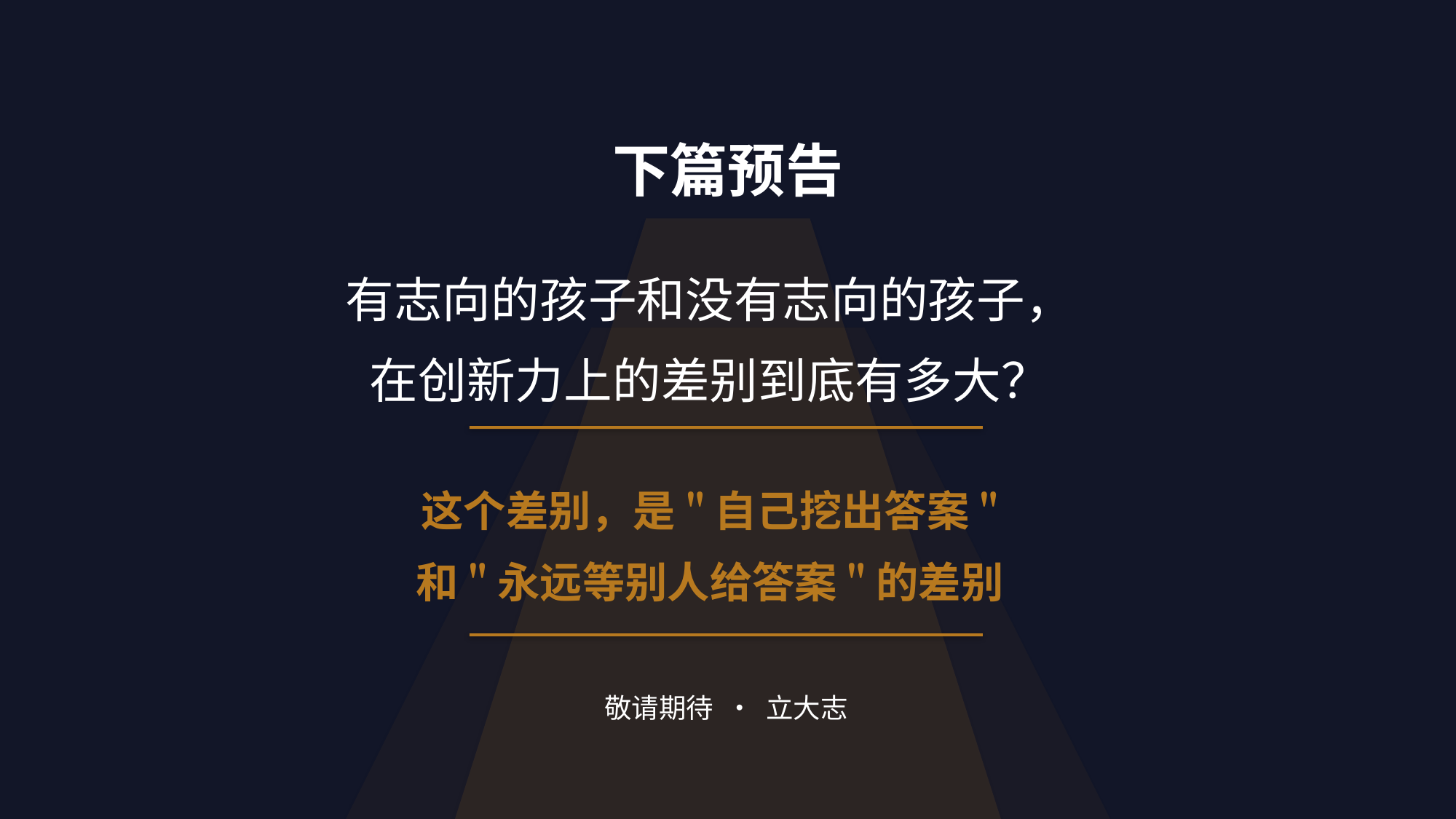

下篇预告

有志向的孩子和没有志向的孩子，
在创新力上的差别到底有多大？

这个差别，是"自己挖出答案"
和"永远等别人给答案"的差别

敬请期待 · 立大志